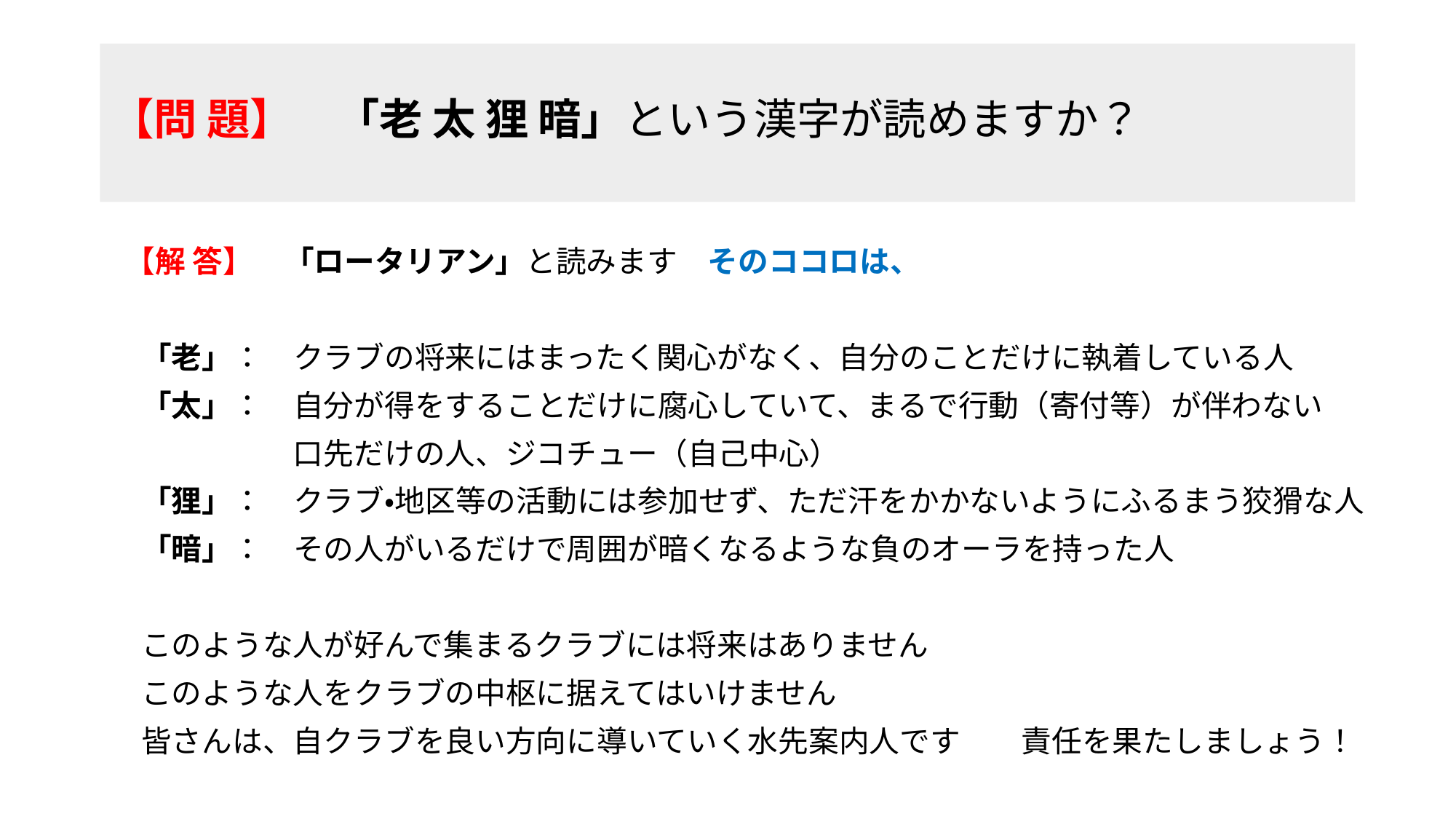

# 【問 題】　「老 太 狸 暗」という漢字が読めますか？
 【解 答】　「ロータリアン」と読みます　そのココロは、

　「老」：　クラブの将来にはまったく関心がなく、自分のことだけに執着している人
　「太」：　自分が得をすることだけに腐心していて、まるで行動（寄付等）が伴わない
　　　　　　口先だけの人、ジコチュー（自己中心）
　「狸」：　クラブ・地区等の活動には参加せず、ただ汗をかかないようにふるまう狡猾な人
　「暗」：　その人がいるだけで周囲が暗くなるような負のオーラを持った人

　このような人が好んで集まるクラブには将来はありません
　このような人をクラブの中枢に据えてはいけません
　皆さんは、自クラブを良い方向に導いていく水先案内人です　　責任を果たしましょう！